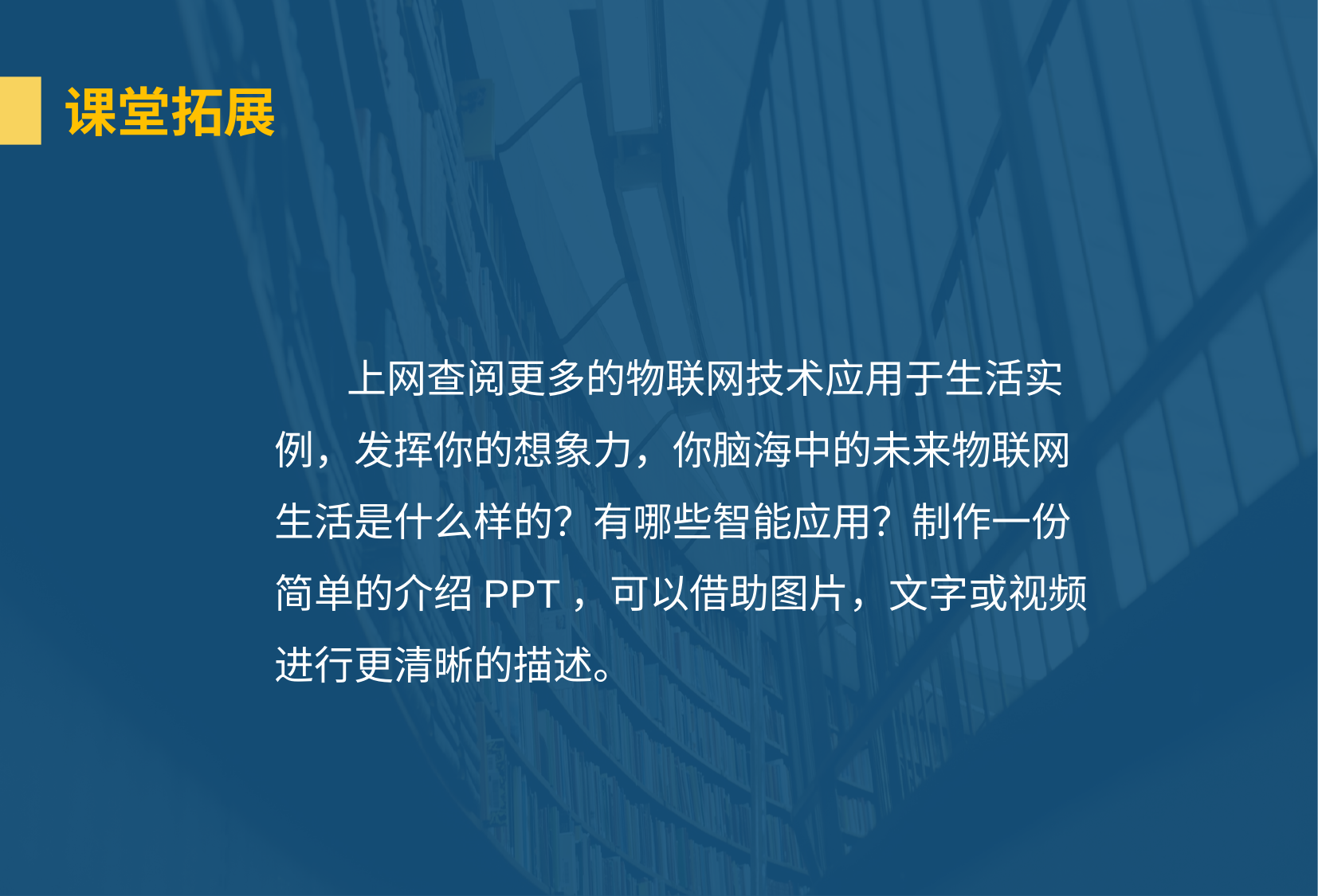

课堂拓展
       上网查阅更多的物联网技术应用于生活实例，发挥你的想象力，你脑海中的未来物联网生活是什么样的？有哪些智能应用？制作一份简单的介绍PPT，可以借助图片，文字或视频进行更清晰的描述。